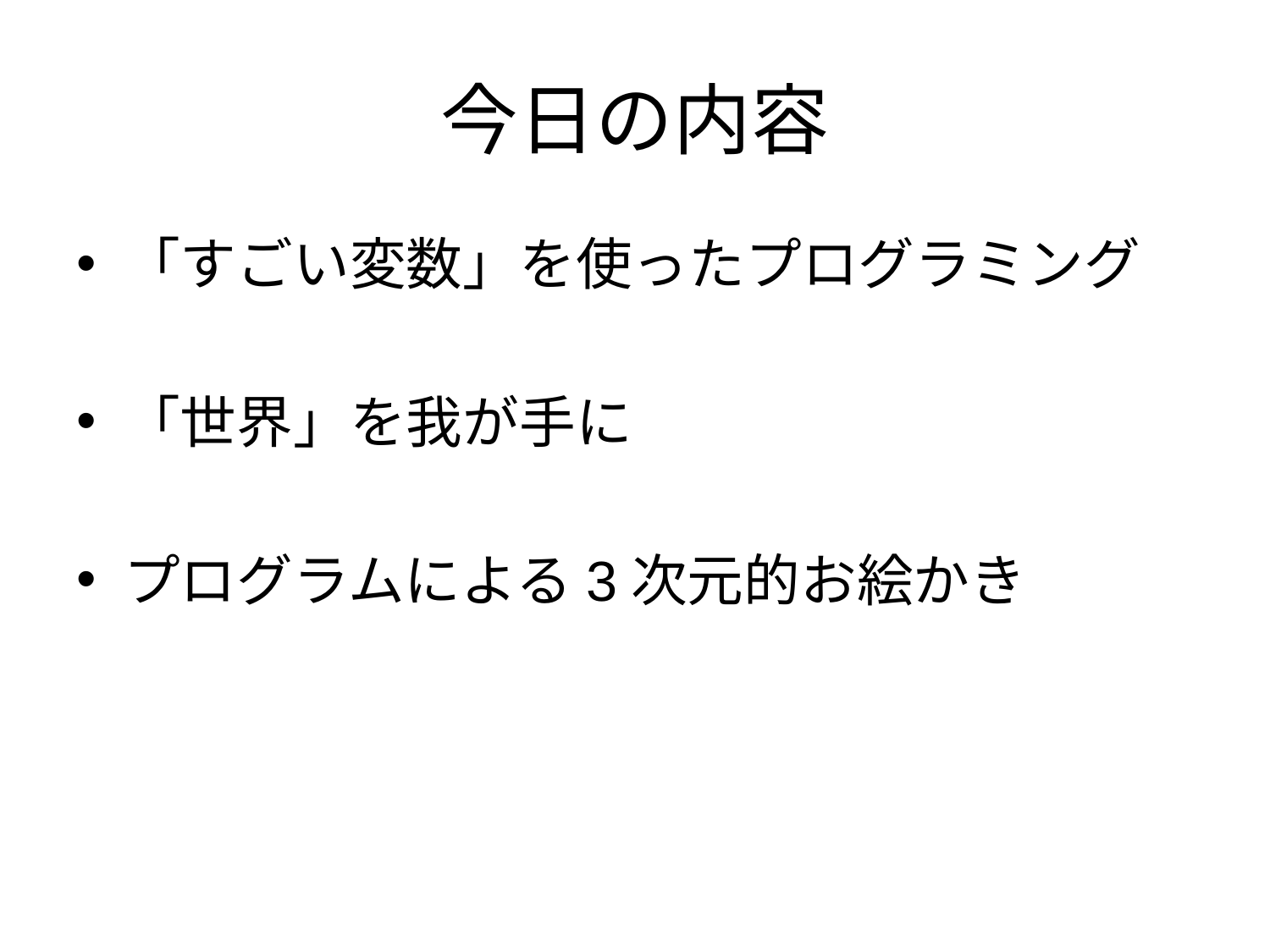

# 今日の内容
「すごい変数」を使ったプログラミング

「世界」を我が手に

プログラムによる3次元的お絵かき